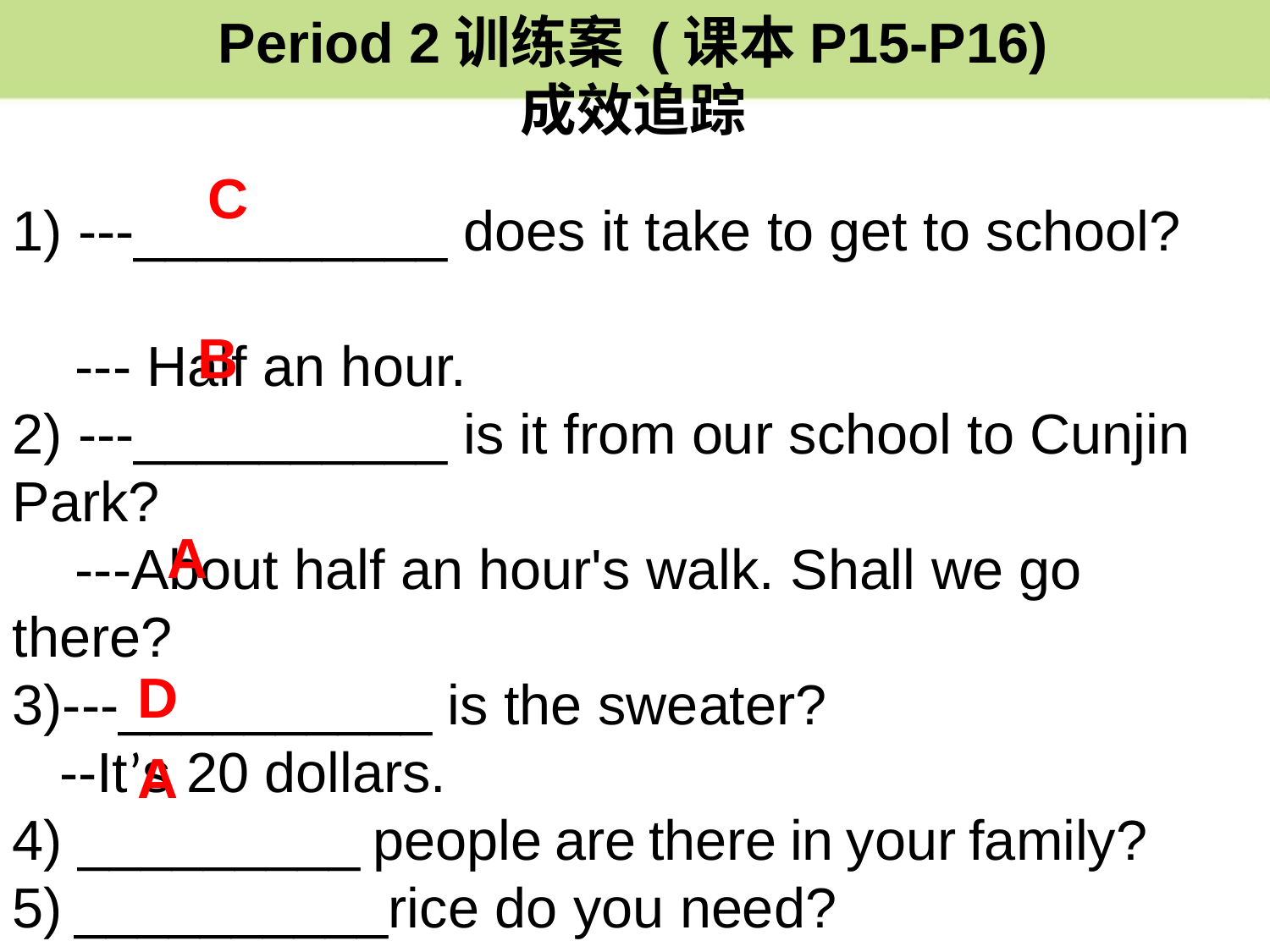

Period 2训练案 (课本P15-P16)
成效追踪
C
1) ---__________ does it take to get to school?
    --- Half an hour.
2) ---__________ is it from our school to Cunjin Park?
    ---About half an hour's walk. Shall we go there?
3)---__________ is the sweater?
   --It’s 20 dollars.
4) _________ people are there in your family?
5) __________rice do you need?
   A. How much      			B. How far
   C. How long      	                D. How many
B
A
D
A